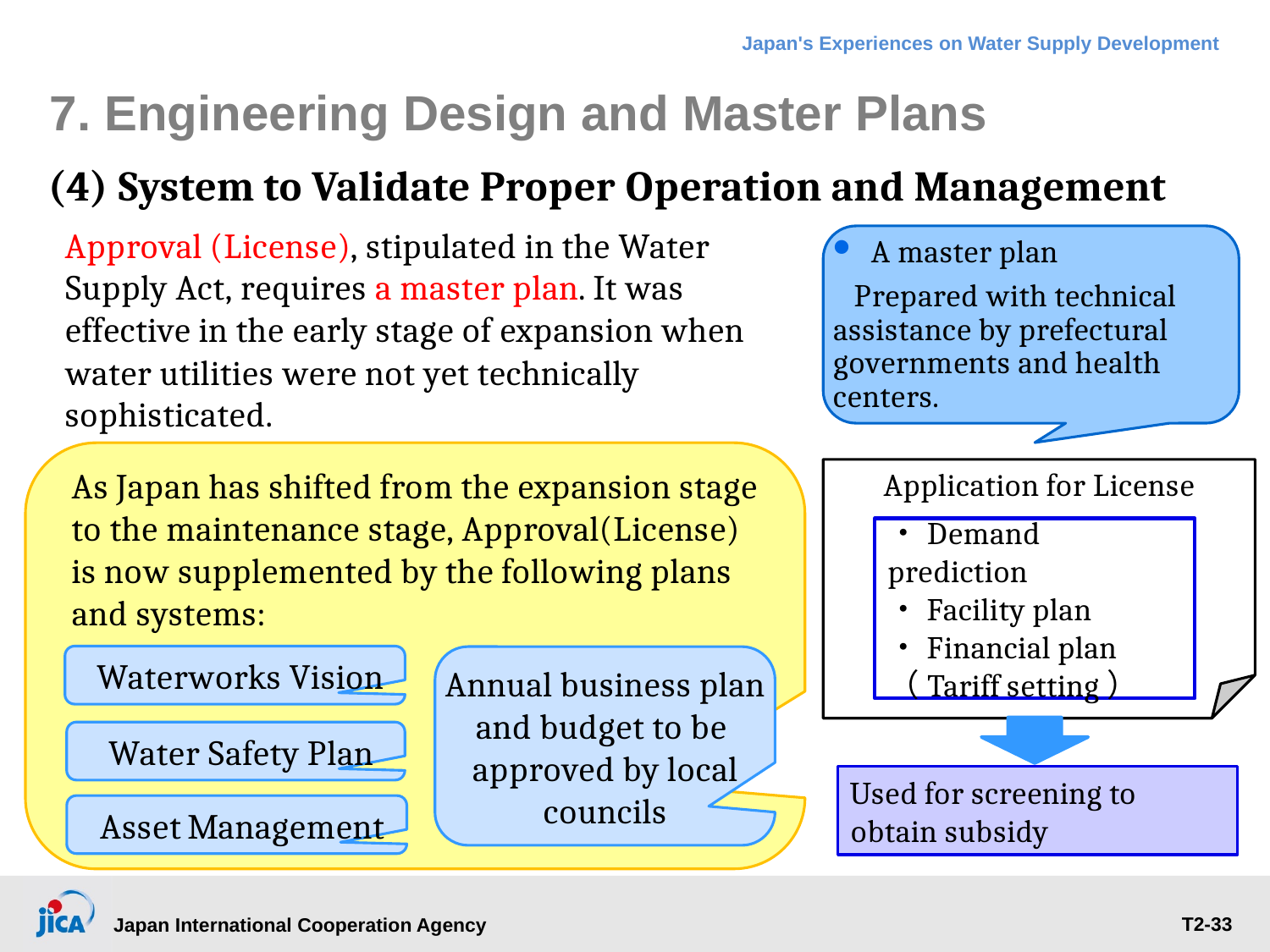

# 7. Engineering Design and Master Plans
(4) System to Validate Proper Operation and Management
Approval (License), stipulated in the Water Supply Act, requires a master plan. It was effective in the early stage of expansion when water utilities were not yet technically sophisticated.
A master plan
   Prepared with technical assistance by prefectural governments and health centers.
As Japan has shifted from the expansion stage to the maintenance stage, Approval(License) is now supplemented by the following plans and systems:

Application for License

・Demand prediction
・Facility plan
・Financial plan
（Tariff setting）
Waterworks Vision
Annual business plan and budget to be  approved by local councils

Water Safety Plan
Used for screening to obtain subsidy
Asset Management